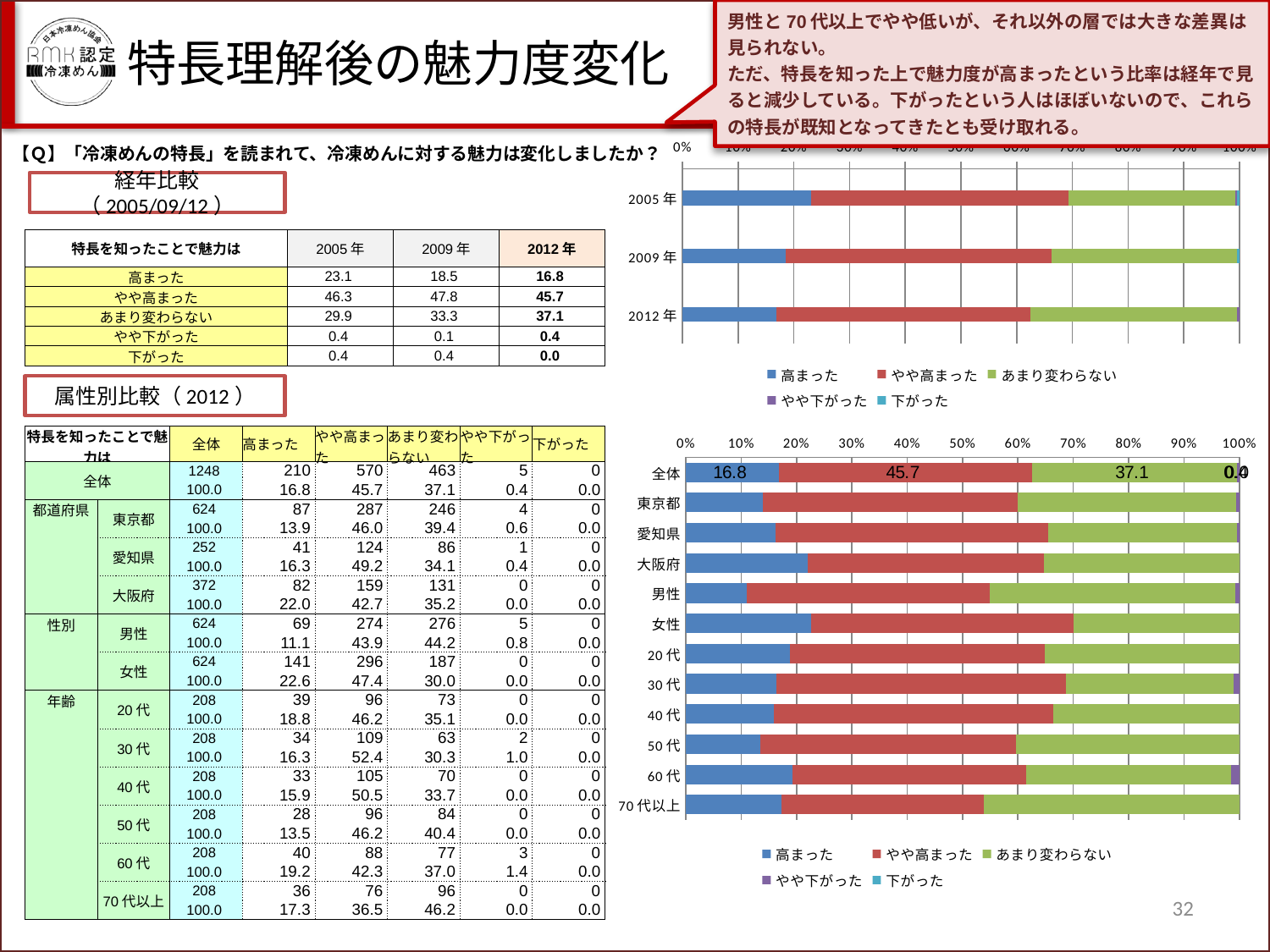

男性と70代以上でやや低いが、それ以外の層では大きな差異は見られない。
ただ、特長を知った上で魅力度が高まったという比率は経年で見ると減少している。下がったという人はほぼいないので、これらの特長が既知となってきたとも受け取れる。
特長理解後の魅力度変化
トップ2ボックスで7割弱を占める。
【Ｑ】「冷凍めんの特長」を読まれて、冷凍めんに対する魅力は変化しましたか？

### Chart

| Category | 高まった | やや高まった | あまり変わらない | やや下がった | 下がった |
|---|---|---|---|---|---|
| 2005年 | 23.1 | 46.3 | 29.9 | 0.4 | 0.4 |
| 2009年 | 18.5 | 47.8 | 33.300000000000004 | 0.1 | 0.4 |
| 2012年 | 16.82692307692306 | 45.673076923076955 | 37.09935897435905 | 0.4006410256410253 | 0.0 |
経年比較（2005/09/12）
| 特長を知ったことで魅力は | 2005年 | 2009年 | 2012年 |
| --- | --- | --- | --- |
| 高まった | 23.1 | 18.5 | 16.8 |
| やや高まった | 46.3 | 47.8 | 45.7 |
| あまり変わらない | 29.9 | 33.3 | 37.1 |
| やや下がった | 0.4 | 0.1 | 0.4 |
| 下がった | 0.4 | 0.4 | 0.0 |
属性別比較（2012）
| 特長を知ったことで魅力は |  | 全体 | 高まった | やや高まった | あまり変わらない | やや下がった | 下がった |
| --- | --- | --- | --- | --- | --- | --- | --- |
| 全体 |  | 1248 | 210 | 570 | 463 | 5 | 0 |
|  |  | 100.0 | 16.8 | 45.7 | 37.1 | 0.4 | 0.0 |
| 都道府県 | 東京都 | 624 | 87 | 287 | 246 | 4 | 0 |
|  |  | 100.0 | 13.9 | 46.0 | 39.4 | 0.6 | 0.0 |
|  | 愛知県 | 252 | 41 | 124 | 86 | 1 | 0 |
|  |  | 100.0 | 16.3 | 49.2 | 34.1 | 0.4 | 0.0 |
|  | 大阪府 | 372 | 82 | 159 | 131 | 0 | 0 |
|  |  | 100.0 | 22.0 | 42.7 | 35.2 | 0.0 | 0.0 |
| 性別 | 男性 | 624 | 69 | 274 | 276 | 5 | 0 |
|  |  | 100.0 | 11.1 | 43.9 | 44.2 | 0.8 | 0.0 |
|  | 女性 | 624 | 141 | 296 | 187 | 0 | 0 |
|  |  | 100.0 | 22.6 | 47.4 | 30.0 | 0.0 | 0.0 |
| 年齢 | 20代 | 208 | 39 | 96 | 73 | 0 | 0 |
|  |  | 100.0 | 18.8 | 46.2 | 35.1 | 0.0 | 0.0 |
|  | 30代 | 208 | 34 | 109 | 63 | 2 | 0 |
|  |  | 100.0 | 16.3 | 52.4 | 30.3 | 1.0 | 0.0 |
|  | 40代 | 208 | 33 | 105 | 70 | 0 | 0 |
|  |  | 100.0 | 15.9 | 50.5 | 33.7 | 0.0 | 0.0 |
|  | 50代 | 208 | 28 | 96 | 84 | 0 | 0 |
|  |  | 100.0 | 13.5 | 46.2 | 40.4 | 0.0 | 0.0 |
|  | 60代 | 208 | 40 | 88 | 77 | 3 | 0 |
|  |  | 100.0 | 19.2 | 42.3 | 37.0 | 1.4 | 0.0 |
|  | 70代以上 | 208 | 36 | 76 | 96 | 0 | 0 |
|  |  | 100.0 | 17.3 | 36.5 | 46.2 | 0.0 | 0.0 |

### Chart

| Category | 高まった | やや高まった | あまり変わらない | やや下がった | 下がった |
|---|---|---|---|---|---|
| 全体 | 16.82692307692306 | 45.673076923076955 | 37.09935897435905 | 0.4006410256410253 | 0.0 |
| 東京都 | 13.942307692307702 | 45.99358974358979 | 39.423076923076955 | 0.6410256410256415 | 0.0 |
| 愛知県 | 16.26984126984127 | 49.2063492063492 | 34.12698412698416 | 0.39682539682539714 | 0.0 |
| 大阪府 | 22.04301075268819 | 42.74193548387097 | 35.215053763440864 | 0.0 | 0.0 |
| 男性 | 11.057692307692315 | 43.910256410256345 | 44.23076923076926 | 0.8012820512820507 | 0.0 |
| 女性 | 22.59615384615383 | 47.43589743589737 | 29.967948717948715 | 0.0 | 0.0 |
| 20代 | 18.75 | 46.15384615384605 | 35.09615384615393 | 0.0 | 0.0 |
| 30代 | 16.34615384615383 | 52.40384615384605 | 30.288461538461515 | 0.9615384615384617 | 0.0 |
| 40代 | 15.865384615384636 | 50.480769230769226 | 33.65384615384605 | 0.0 | 0.0 |
| 50代 | 13.461538461538462 | 46.15384615384605 | 40.38461538461535 | 0.0 | 0.0 |
| 60代 | 19.230769230769194 | 42.307692307692236 | 37.019230769230774 | 1.442307692307691 | 0.0 |
| 70代以上 | 17.307692307692307 | 36.538461538461526 | 46.15384615384605 | 0.0 | 0.0 |
32